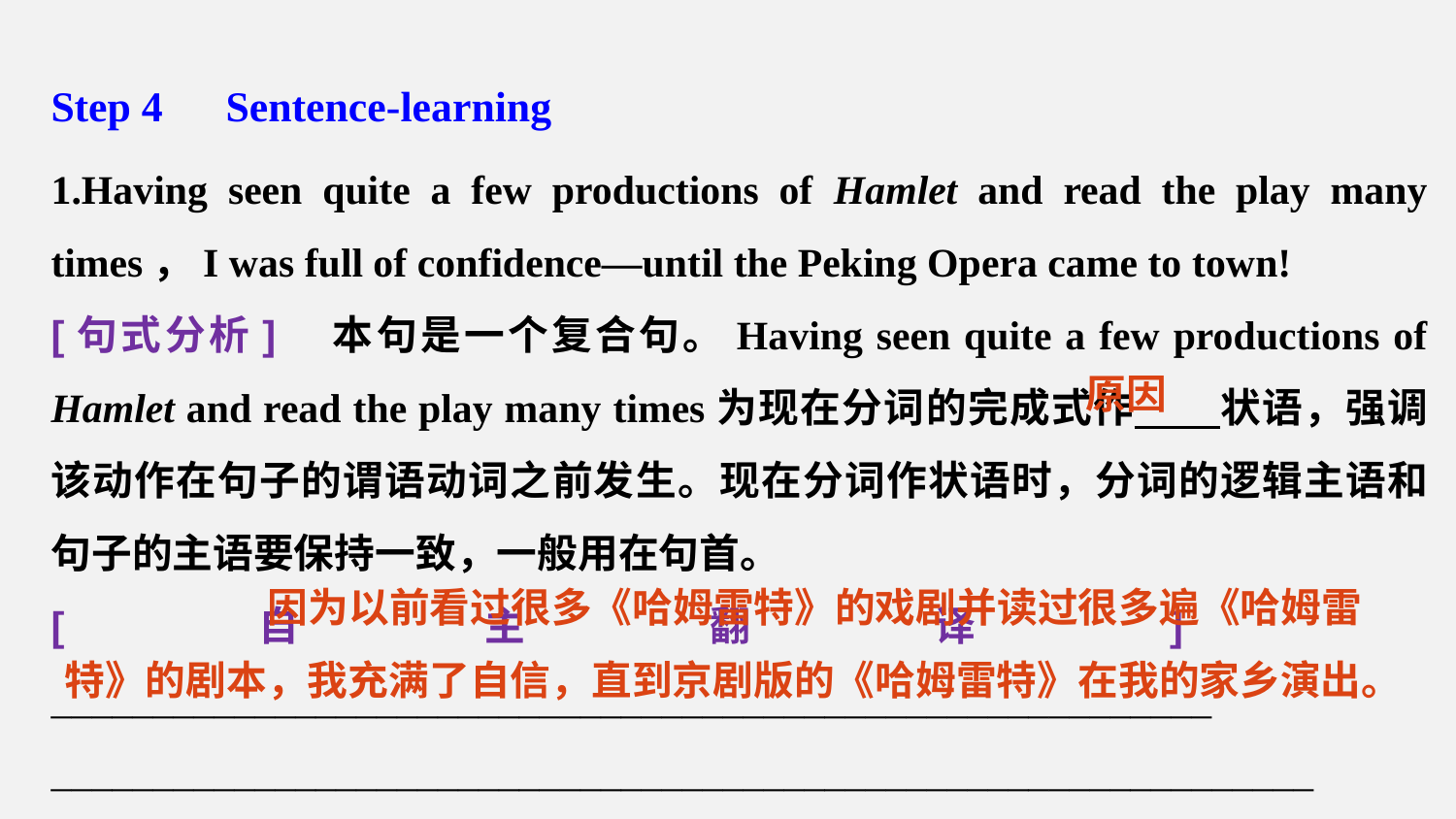

Step 4　Sentence-­learning
1.Having seen quite a few productions of Hamlet and read the play many times，I was full of confidence—until the Peking Opera came to town!
[句式分析]　本句是一个复合句。Having seen quite a few productions of Hamlet and read the play many times为现在分词的完成式作        状语，强调该动作在句子的谓语动词之前发生。现在分词作状语时，分词的逻辑主语和句子的主语要保持一致，一般用在句首。
[自主翻译]　_________________________________________________________
______________________________________________________________
原因
                     因为以前看过很多《哈姆雷特》的戏剧并读过很多遍《哈姆雷特》的剧本，我充满了自信，直到京剧版的《哈姆雷特》在我的家乡演出。